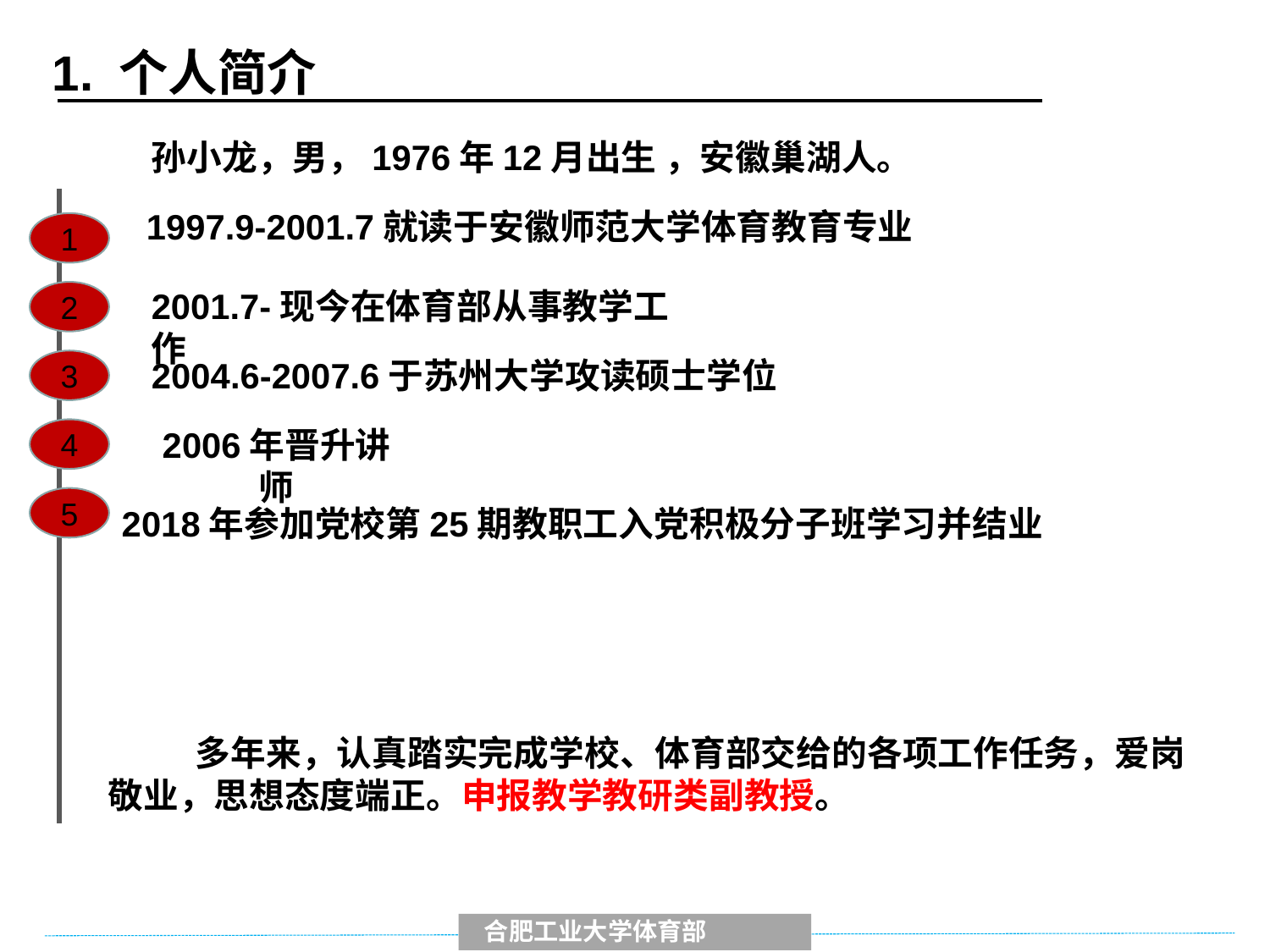

1. 个人简介
孙小龙，男，1976年12月出生 ，安徽巢湖人。
1997.9-2001.7就读于安徽师范大学体育教育专业
1
2001.7-现今在体育部从事教学工作
2
2004.6-2007.6于苏州大学攻读硕士学位
3
2006年晋升讲师
4
5
2018年参加党校第25期教职工入党积极分子班学习并结业
多年来，认真踏实完成学校、体育部交给的各项工作任务，爱岗敬业，思想态度端正。申报教学教研类副教授。
 合肥工业大学体育部